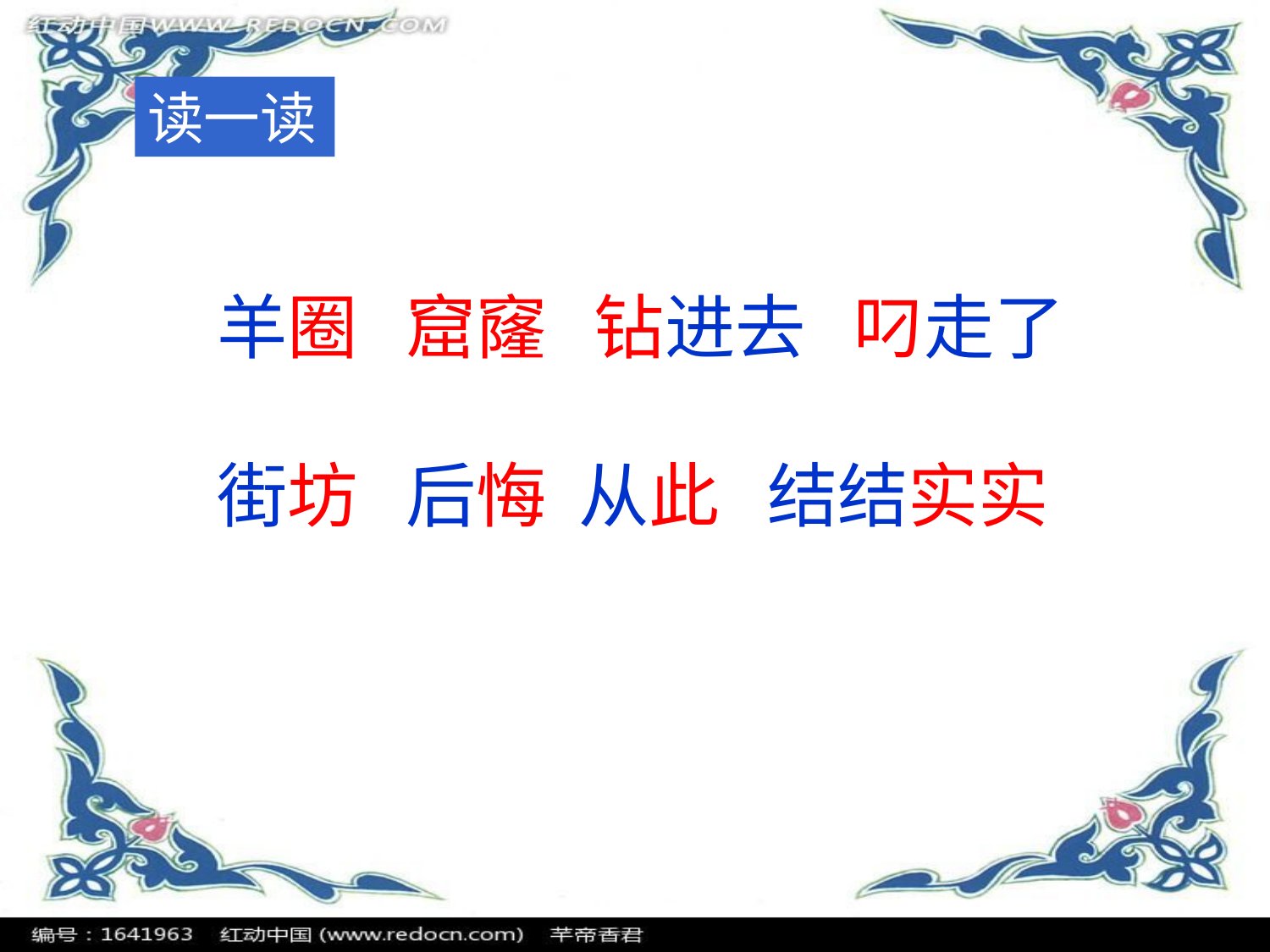

读一读
羊圈   窟窿   钻进去   叼走了

街坊   后悔  从此   结结实实